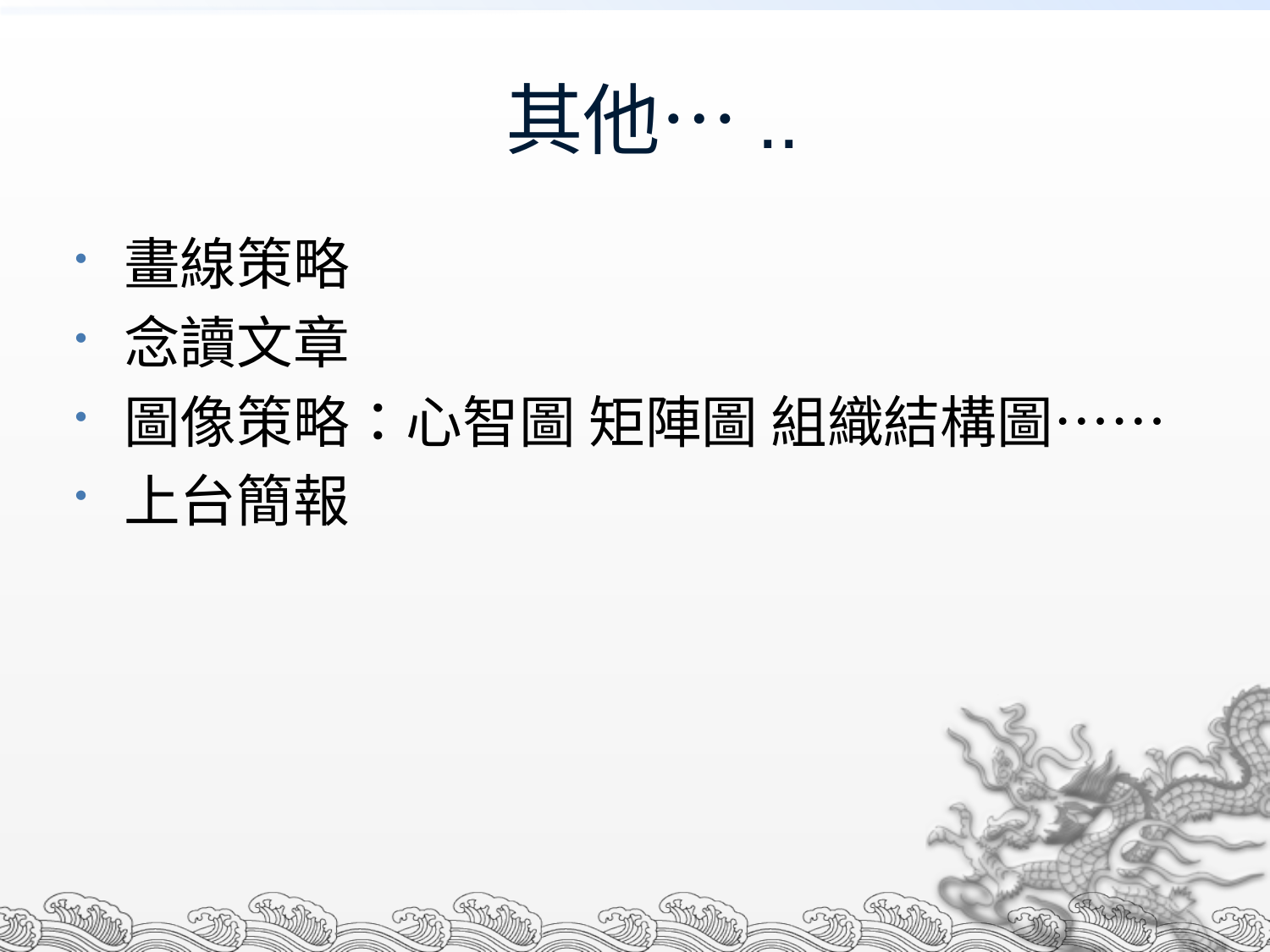

# 其他…..
畫線策略
念讀文章
圖像策略：心智圖 矩陣圖 組織結構圖……
上台簡報